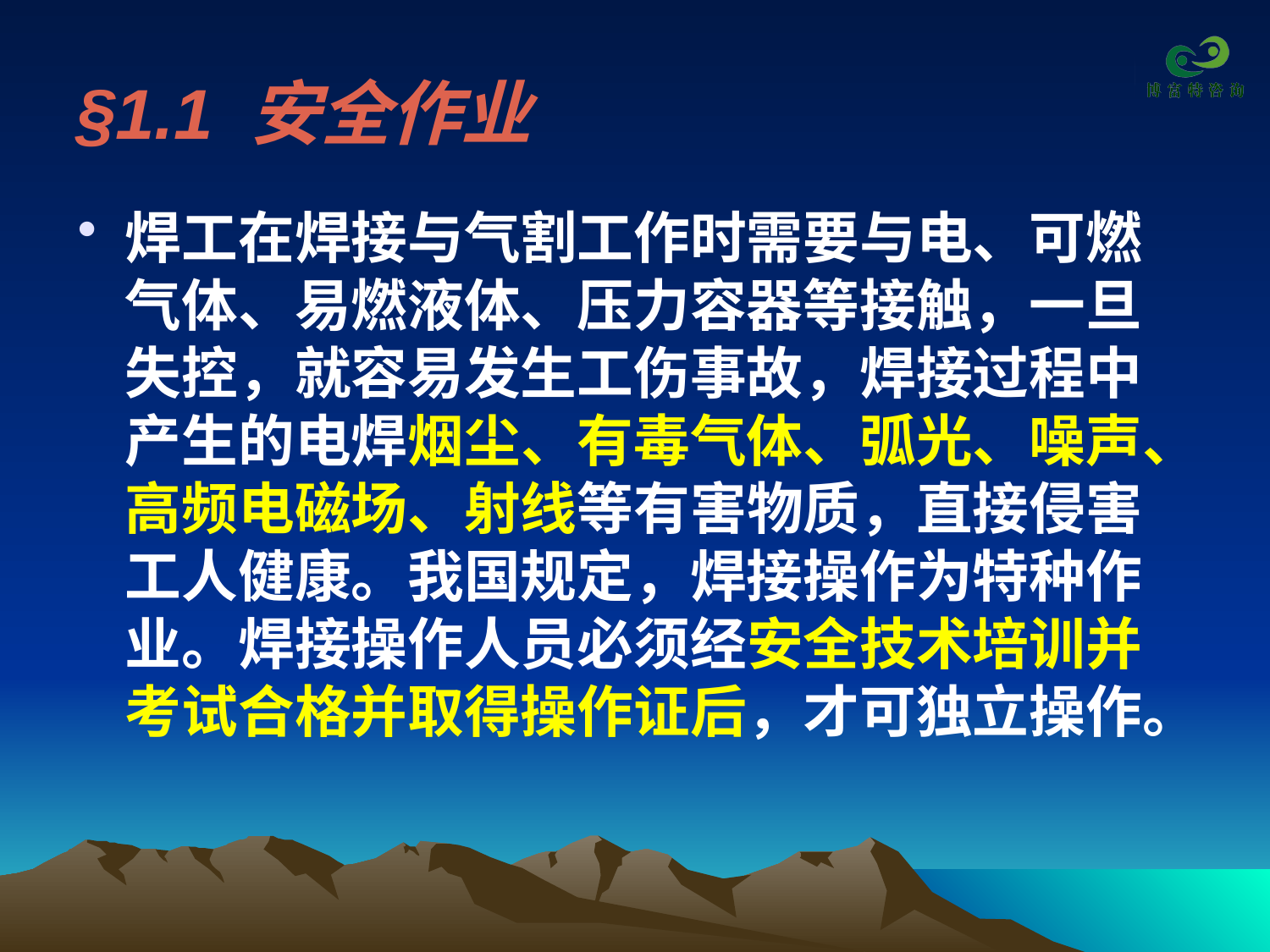

# §1.1 安全作业
焊工在焊接与气割工作时需要与电、可燃气体、易燃液体、压力容器等接触，一旦失控，就容易发生工伤事故，焊接过程中产生的电焊烟尘、有毒气体、弧光、噪声、高频电磁场、射线等有害物质，直接侵害工人健康。我国规定，焊接操作为特种作业。焊接操作人员必须经安全技术培训并考试合格并取得操作证后，才可独立操作。